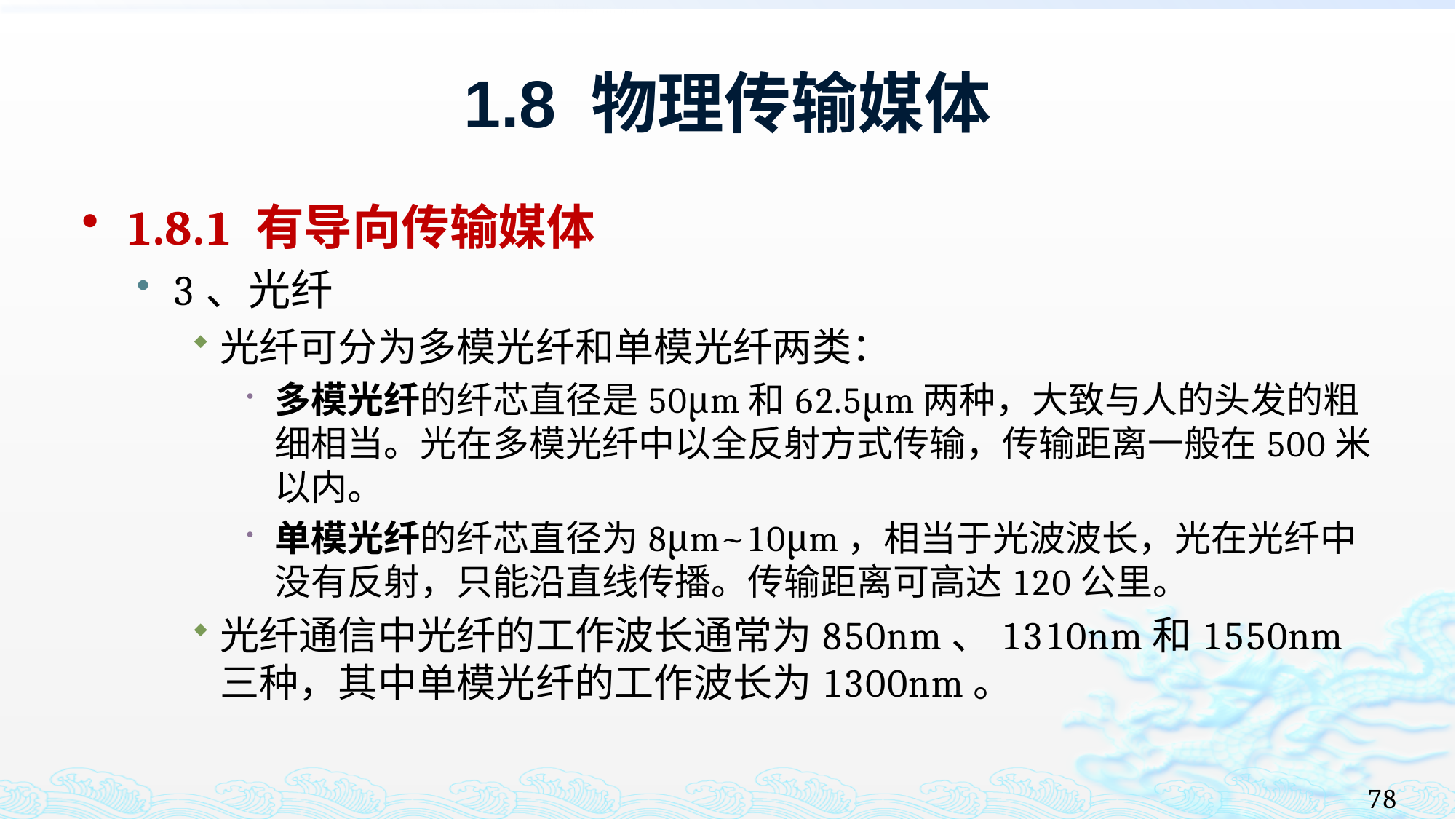

# 1.8 物理传输媒体
1.8.1 有导向传输媒体
3、光纤
光纤可分为多模光纤和单模光纤两类：
多模光纤的纤芯直径是50μm和62.5μm两种，大致与人的头发的粗细相当。光在多模光纤中以全反射方式传输，传输距离一般在500米以内。
单模光纤的纤芯直径为8μm~10μm，相当于光波波长，光在光纤中没有反射，只能沿直线传播。传输距离可高达120公里。
光纤通信中光纤的工作波长通常为850nm、1310nm和1550nm三种，其中单模光纤的工作波长为1300nm。

78